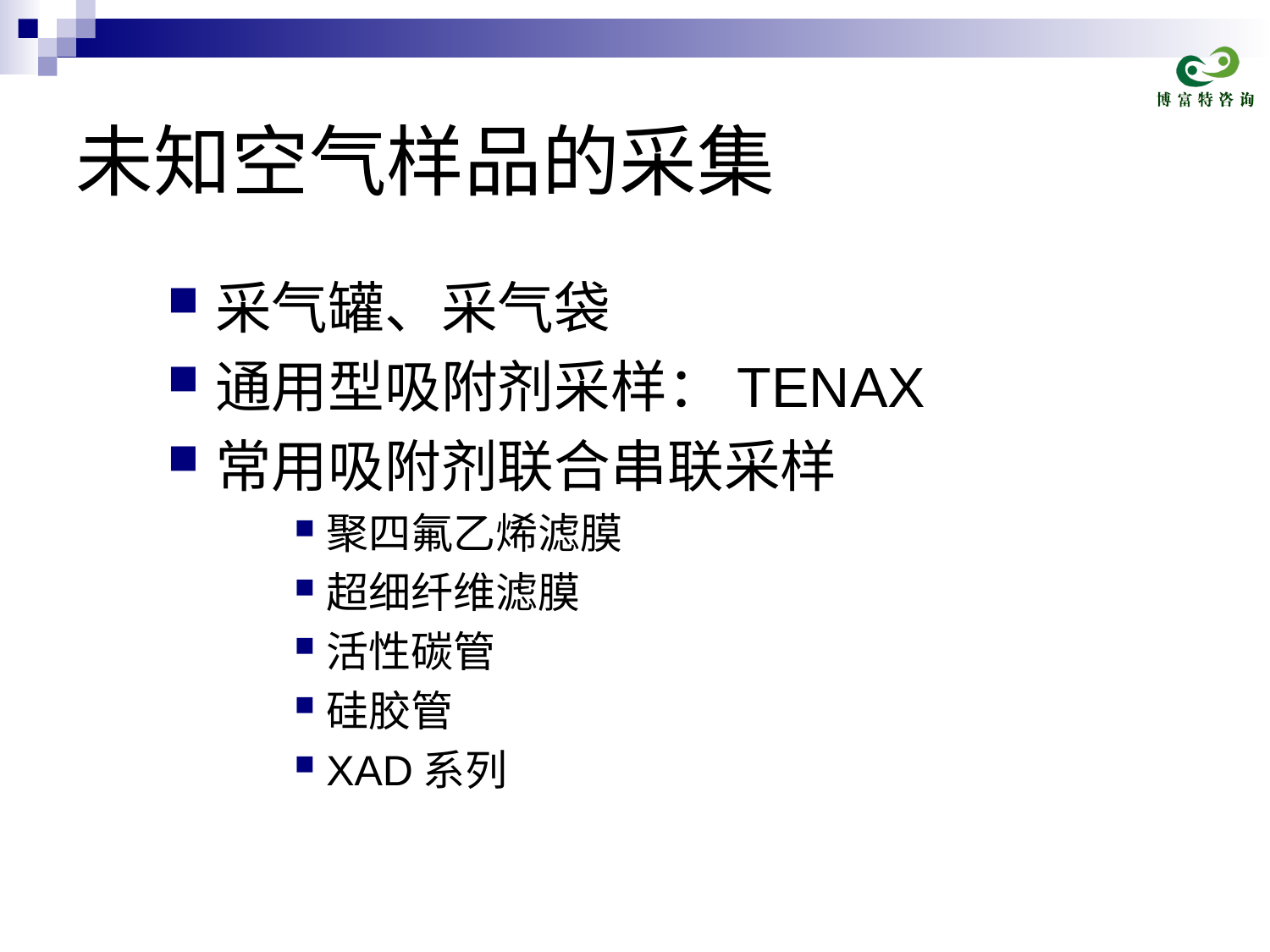

# 未知空气样品的采集
采气罐、采气袋
通用型吸附剂采样：TENAX
常用吸附剂联合串联采样
聚四氟乙烯滤膜
超细纤维滤膜
活性碳管
硅胶管
XAD系列